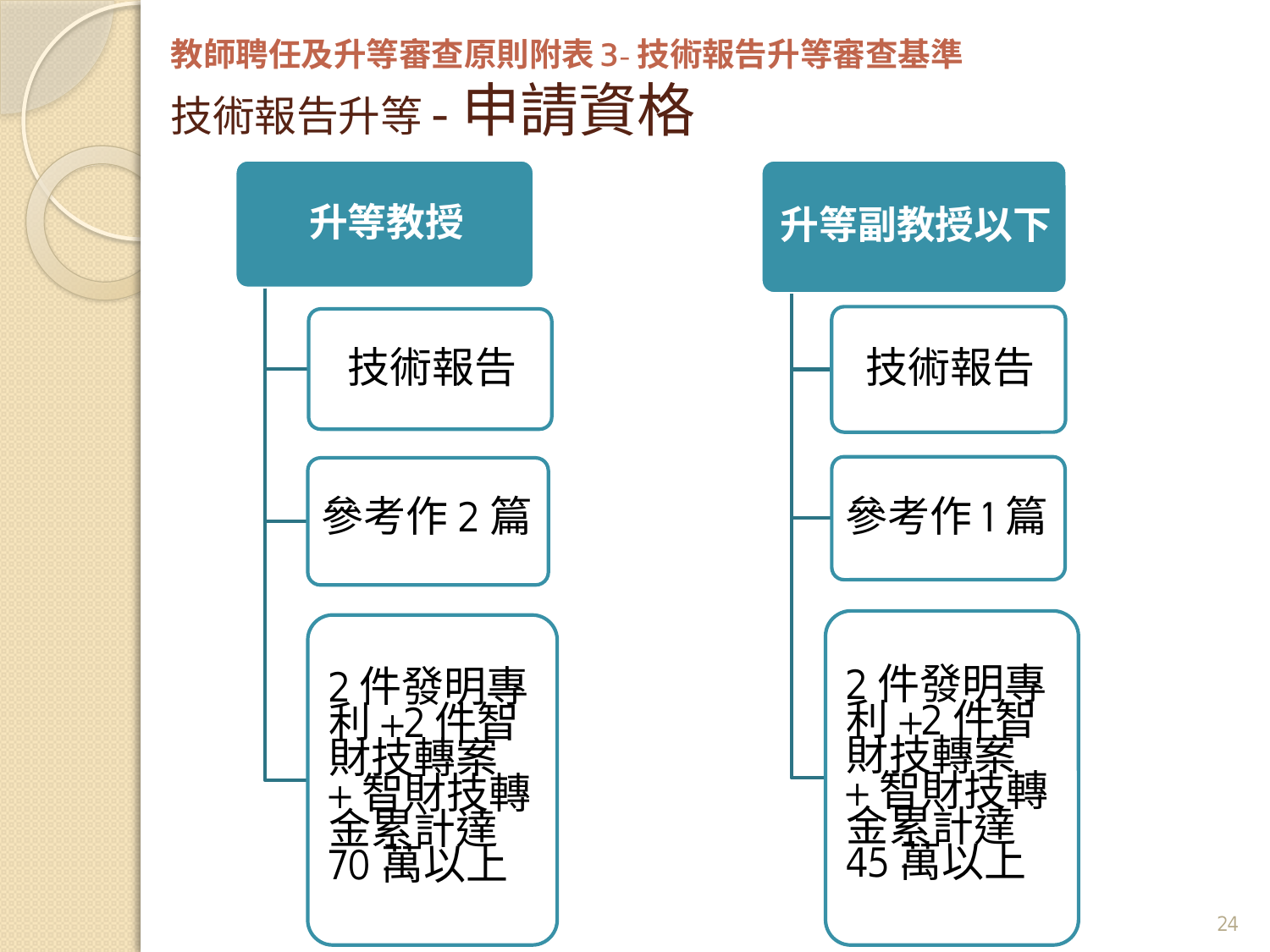

# 教師聘任及升等審查原則附表3-技術報告升等審查基準 技術報告升等-申請資格

升等教授
技術報告
參考作2篇
2件發明專利+2件智財技轉案+智財技轉金累計達70萬以上
升等副教授以下
技術報告
參考作1篇
2件發明專利+2件智財技轉案+智財技轉金累計達45萬以上
24